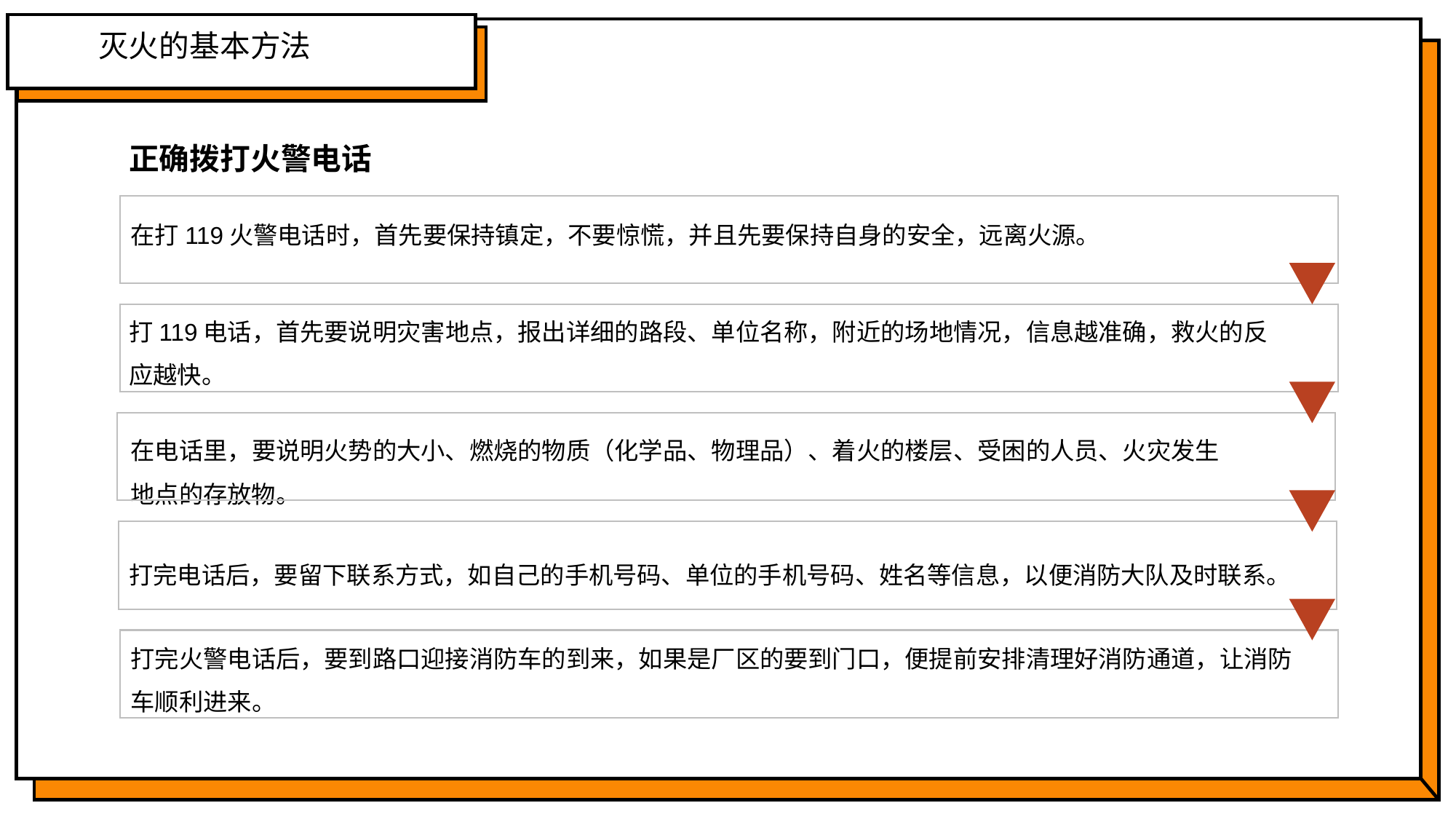

灭火的基本方法
正确拨打火警电话

在打119火警电话时，首先要保持镇定，不要惊慌，并且先要保持自身的安全，远离火源。

打119电话，首先要说明灾害地点，报出详细的路段、单位名称，附近的场地情况，信息越准确，救火的反应越快。

在电话里，要说明火势的大小、燃烧的物质（化学品、物理品）、着火的楼层、受困的人员、火灾发生地点的存放物。

打完电话后，要留下联系方式，如自己的手机号码、单位的手机号码、姓名等信息，以便消防大队及时联系。

打完火警电话后，要到路口迎接消防车的到来，如果是厂区的要到门口，便提前安排清理好消防通道，让消防车顺利进来。